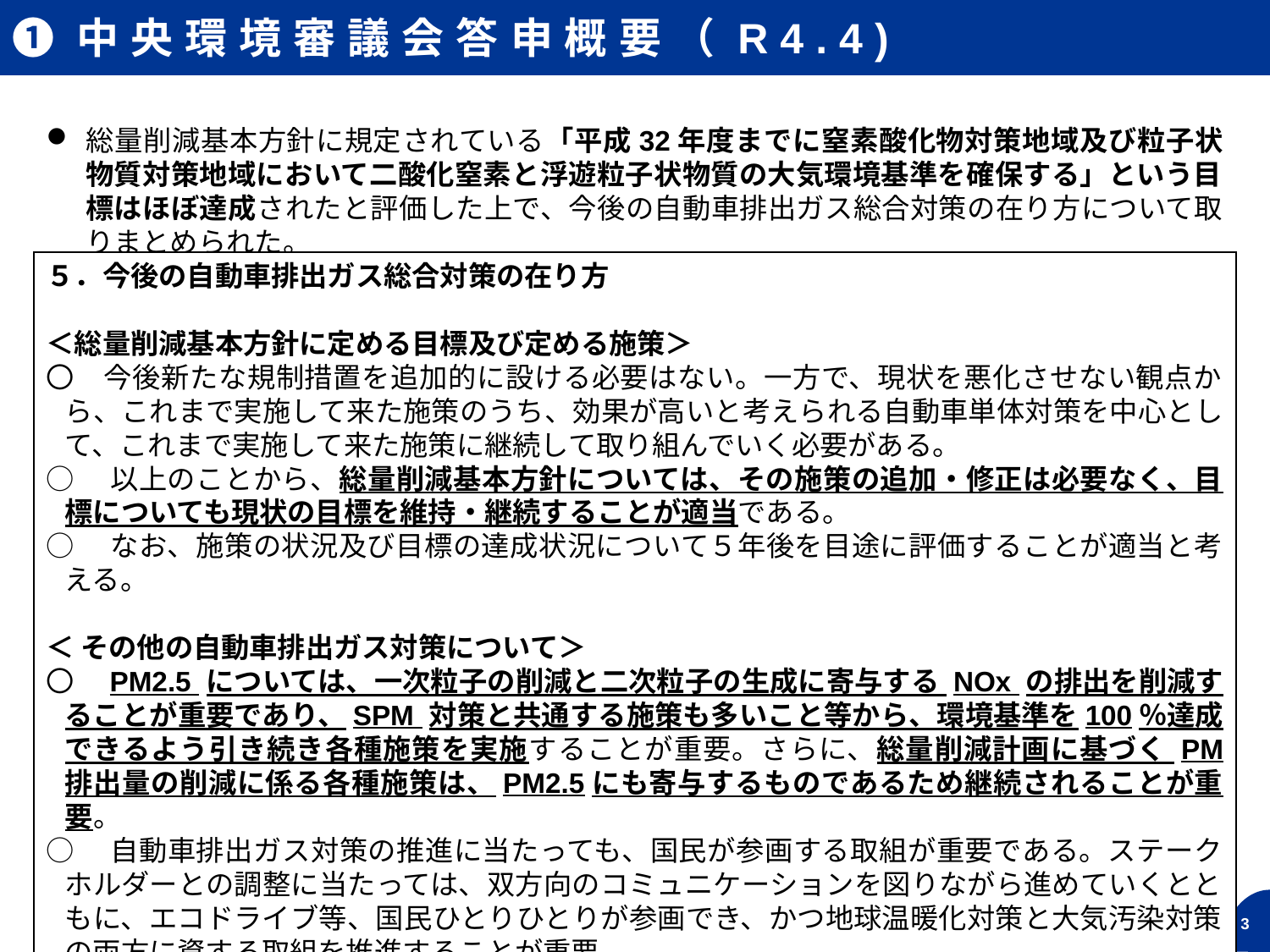

❶中央環境審議会答申概要（R4.4)
総量削減基本方針に規定されている「平成32年度までに窒素酸化物対策地域及び粒子状物質対策地域において二酸化窒素と浮遊粒子状物質の大気環境基準を確保する」という目標はほぼ達成されたと評価した上で、今後の自動車排出ガス総合対策の在り方について取りまとめられた。
５．今後の自動車排出ガス総合対策の在り方

＜総量削減基本方針に定める目標及び定める施策＞
〇　今後新たな規制措置を追加的に設ける必要はない。一方で、現状を悪化させない観点から、これまで実施して来た施策のうち、効果が高いと考えられる自動車単体対策を中心として、これまで実施して来た施策に継続して取り組んでいく必要がある。
○　以上のことから、総量削減基本方針については、その施策の追加・修正は必要なく、目標についても現状の目標を維持・継続することが適当である。
○　なお、施策の状況及び目標の達成状況について５年後を目途に評価することが適当と考える。

＜ その他の自動車排出ガス対策について＞
〇　PM2.5 については、一次粒子の削減と二次粒子の生成に寄与する NOx の排出を削減することが重要であり、SPM 対策と共通する施策も多いこと等から、環境基準を100％達成できるよう引き続き各種施策を実施することが重要。さらに、総量削減計画に基づく PM 排出量の削減に係る各種施策は、PM2.5にも寄与するものであるため継続されることが重要。
○　自動車排出ガス対策の推進に当たっても、国民が参画する取組が重要である。ステークホルダーとの調整に当たっては、双方向のコミュニケーションを図りながら進めていくとともに、エコドライブ等、国民ひとりひとりが参画でき、かつ地球温暖化対策と大気汚染対策の両方に資する取組を推進することが重要